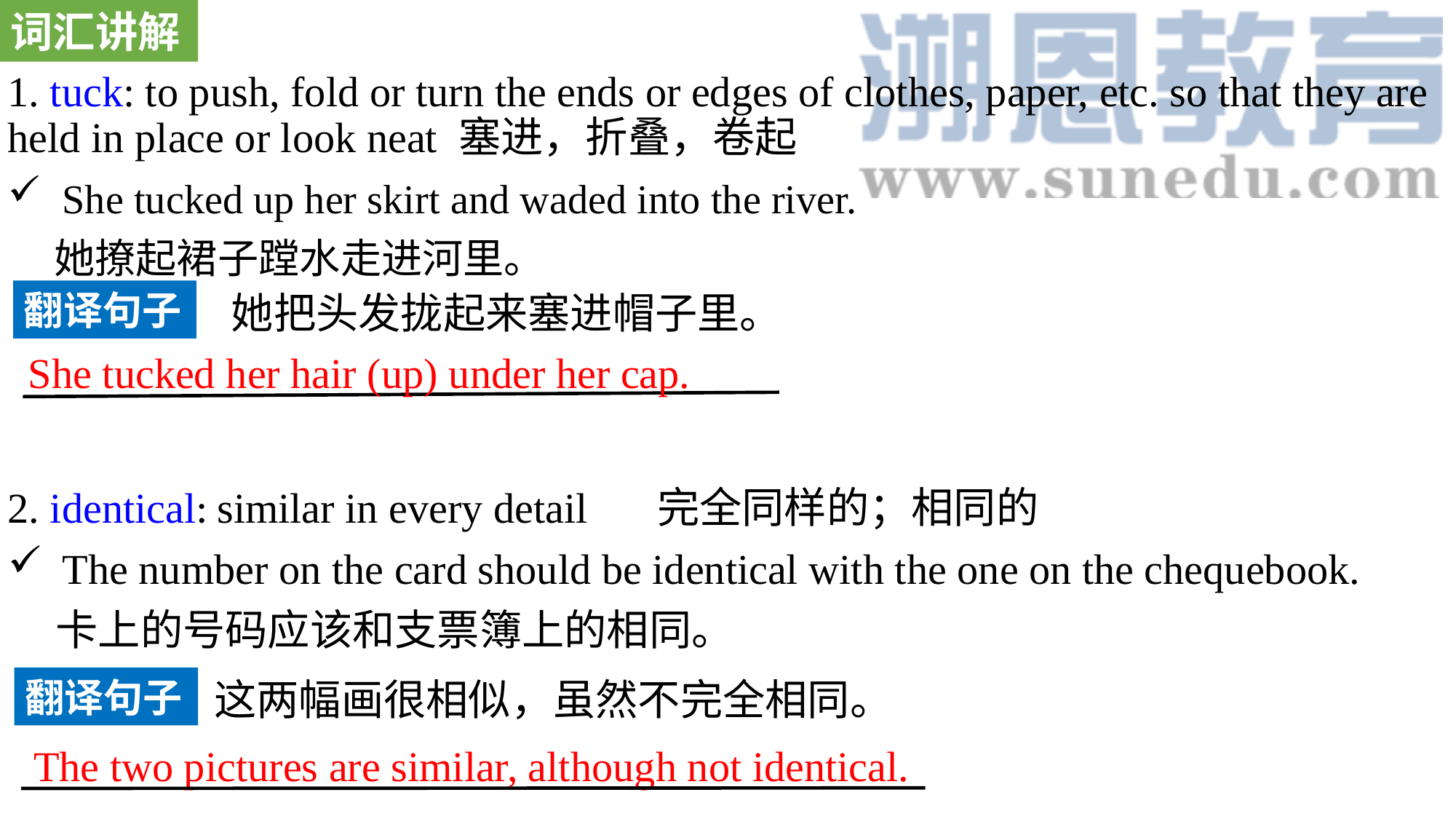

词汇讲解
1. tuck: to push, fold or turn the ends or edges of clothes, paper, etc. so that they are held in place or look neat 塞进，折叠，卷起
She tucked up her skirt and waded into the river.
    她撩起裙子蹚水走进河里。

2. identical: similar in every detail      完全同样的；相同的
The number on the card should be identical with the one on the chequebook.
    卡上的号码应该和支票簿上的相同。

翻译句子
她把头发拢起来塞进帽子里。
She tucked her hair (up) under her cap.
翻译句子
这两幅画很相似，虽然不完全相同。
The two pictures are similar, although not identical.